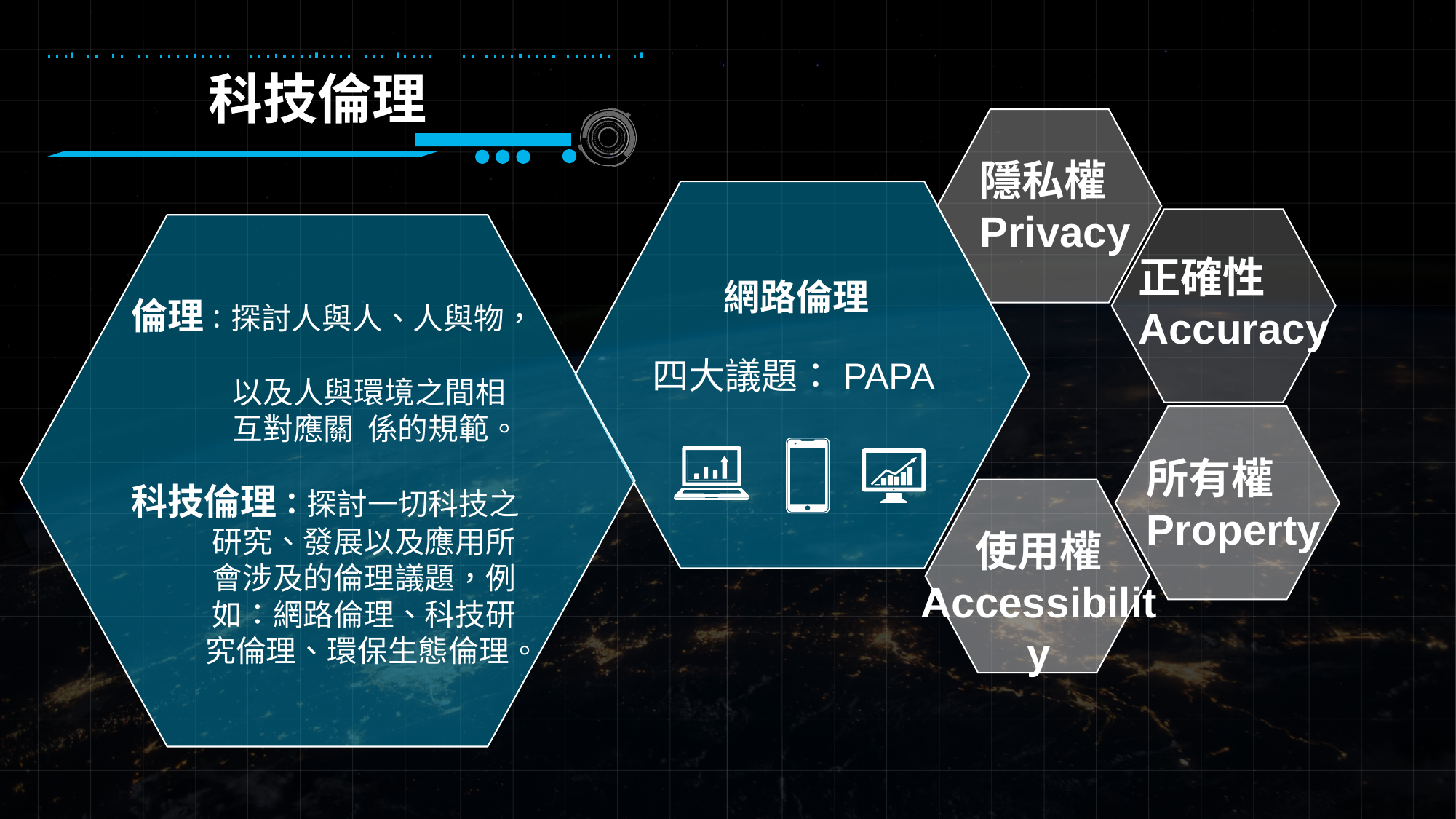

科技倫理

隱私權
Privacy

倫理：探討人與人、人與物，
              以及人與環境之間相
              互對應關  係的規範。

科技倫理：探討一切科技之
           研究、發展以及應用所
           會涉及的倫理議題，例
           如：網路倫理、科技研
          究倫理、環保生態倫理。
正確性
Accuracy
網路倫理
四大議題：PAPA

所有權
Property

使用權
Accessibility